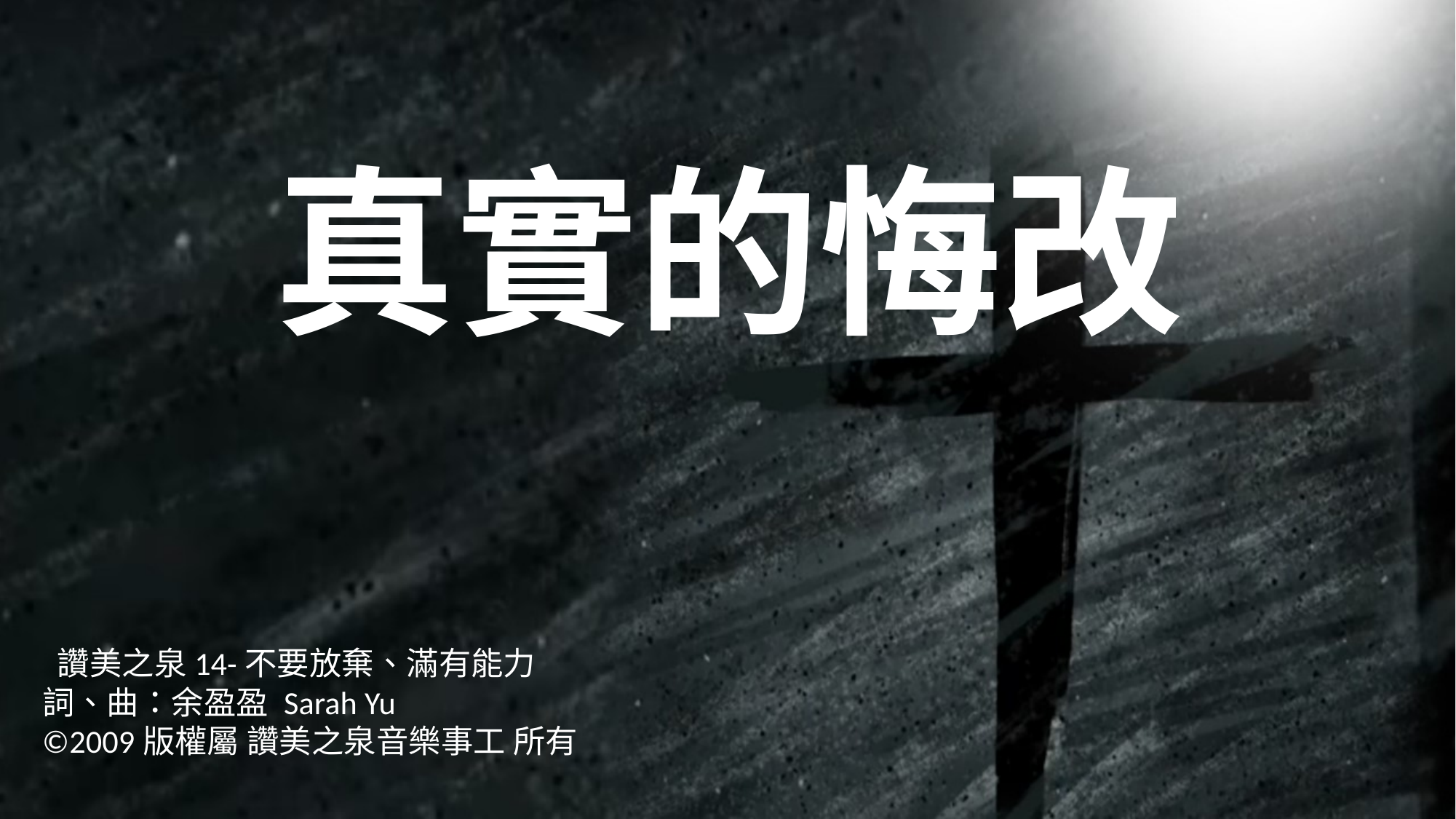

真實的悔改
 讚美之泉14-不要放棄、滿有能力
詞、曲：余盈盈 Sarah Yu
©2009版權屬 讚美之泉音樂事工 所有